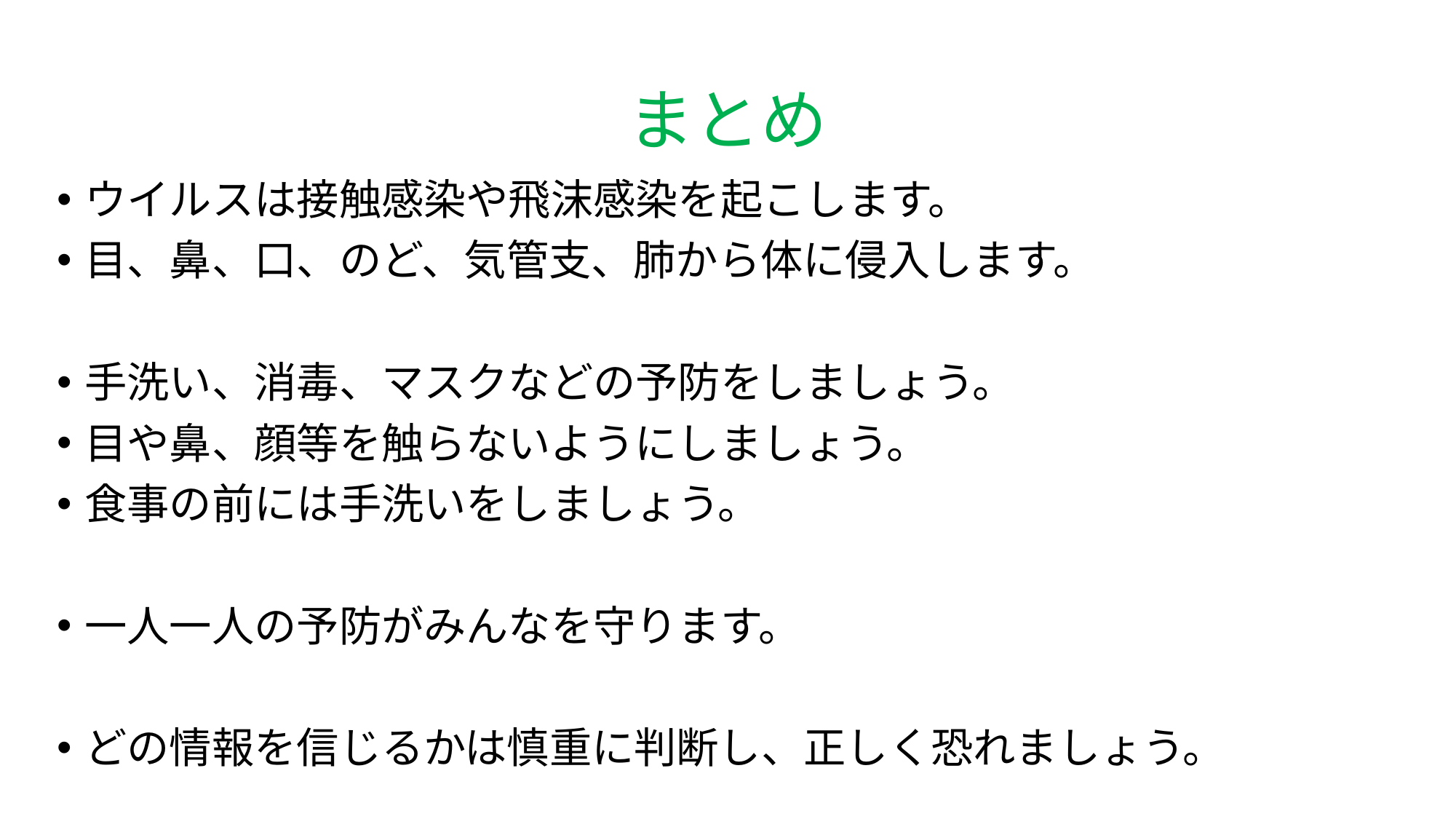

# まとめ
ウイルスは接触感染や飛沫感染を起こします。
目、鼻、口、のど、気管支、肺から体に侵入します。

手洗い、消毒、マスクなどの予防をしましょう。
目や鼻、顔等を触らないようにしましょう。
食事の前には手洗いをしましょう。

一人一人の予防がみんなを守ります。

どの情報を信じるかは慎重に判断し、正しく恐れましょう。